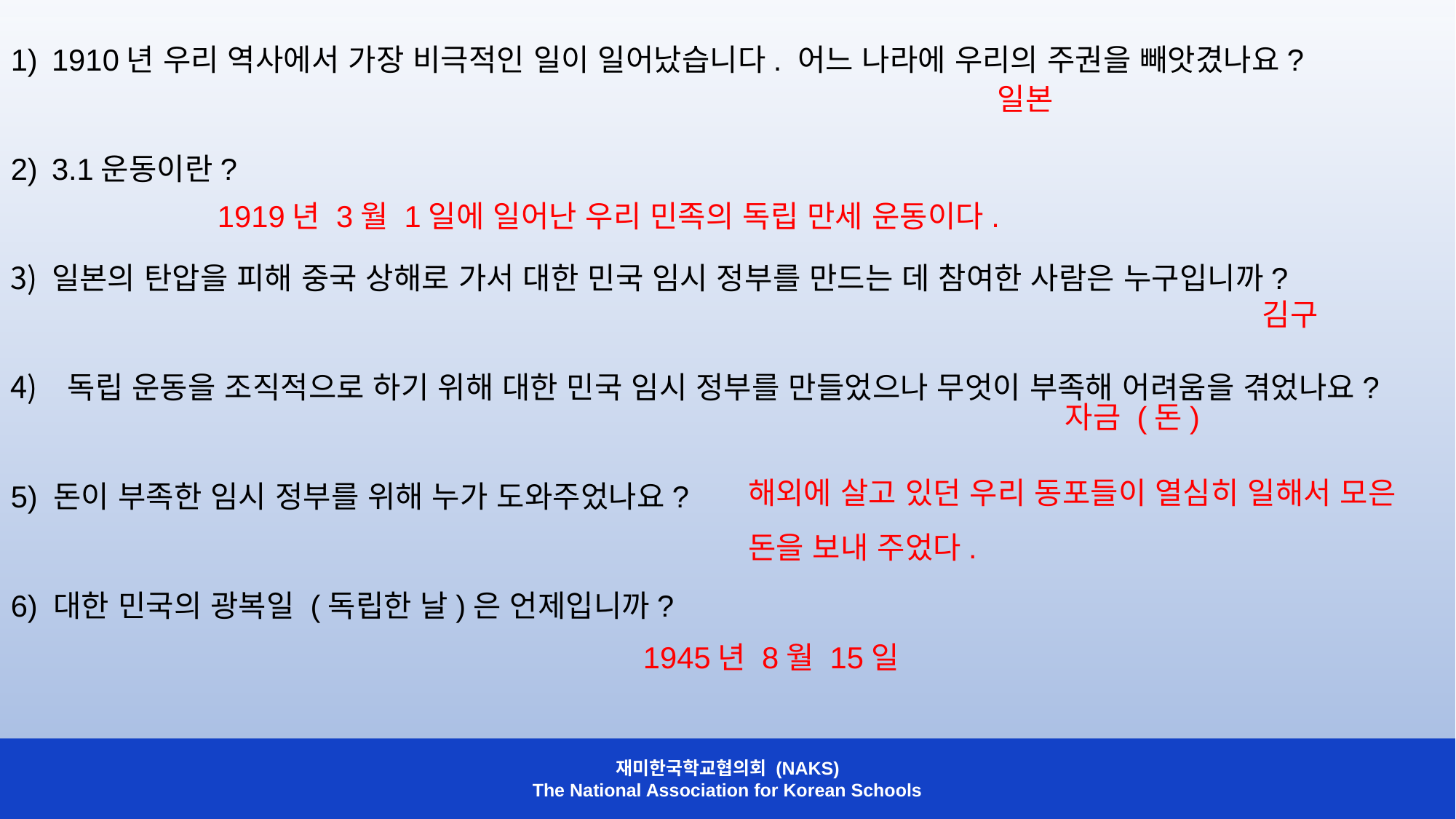

1910년 우리 역사에서 가장 비극적인 일이 일어났습니다. 어느 나라에 우리의 주권을 빼앗겼나요?

3.1운동이란?

일본의 탄압을 피해 중국 상해로 가서 대한 민국 임시 정부를 만드는 데 참여한 사람은 누구입니까?

 독립 운동을 조직적으로 하기 위해 대한 민국 임시 정부를 만들었으나 무엇이 부족해 어려움을 겪었나요?

5) 돈이 부족한 임시 정부를 위해 누가 도와주었나요?

6) 대한 민국의 광복일 (독립한 날)은 언제입니까?

 일본
1919년 3월 1일에 일어난 우리 민족의 독립 만세 운동이다.
김구
자금 (돈)
해외에 살고 있던 우리 동포들이 열심히 일해서 모은 돈을 보내 주었다.
1945년 8월 15일
재미한국학교협의회 (NAKS)
The National Association for Korean Schools